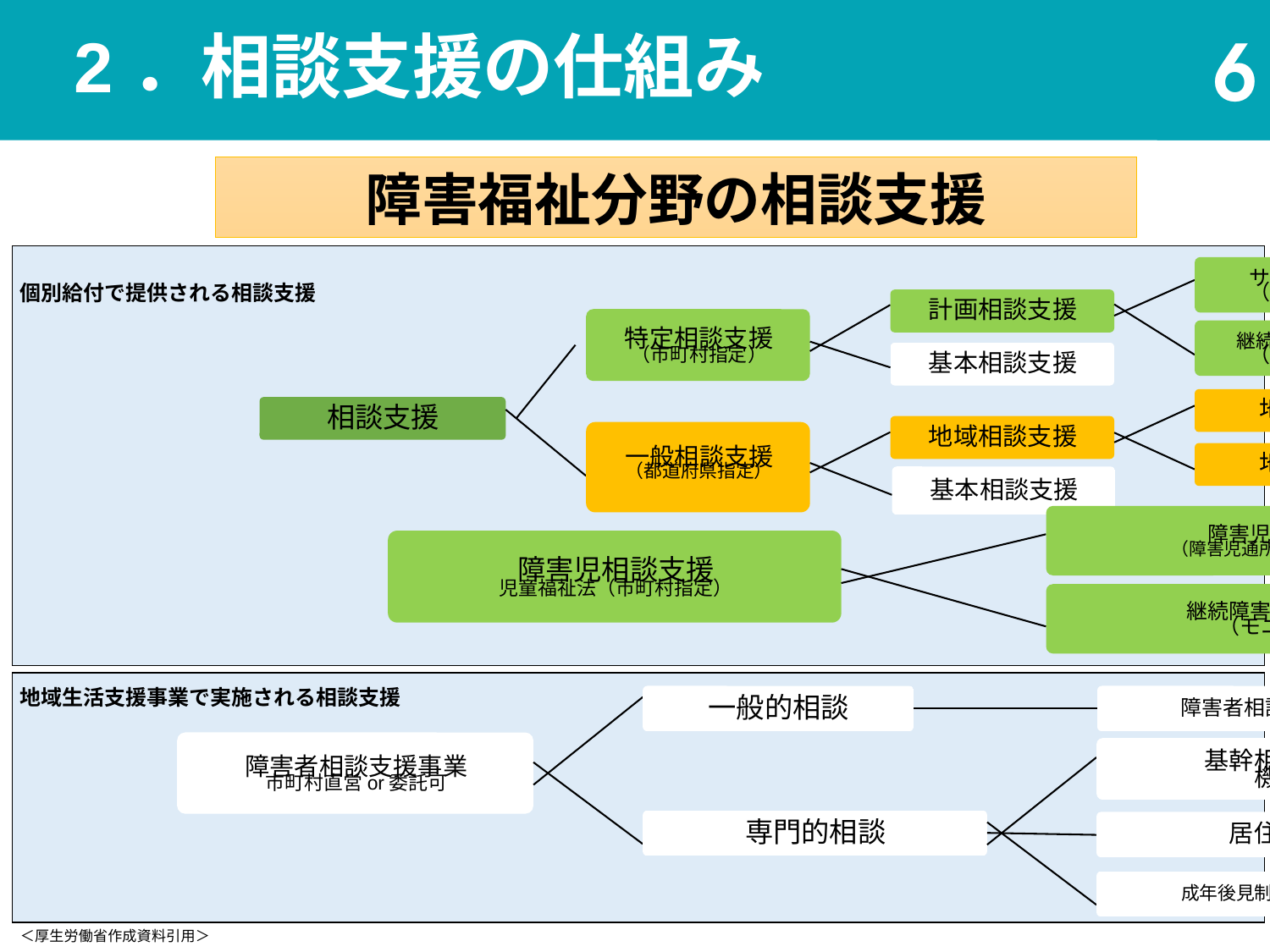

6
# 2．相談支援の仕組み
障害福祉分野の相談支援

相談支援

特定相談支援
（市町村指定）

計画相談支援

サービス利用支援
（利用計画作成）

継続サービス利用支援
（モニタリング）

基本相談支援

一般相談支援
（都道府県指定）

地域相談支援

地域移行支援

地域定着支援

基本相談支援
個別給付で提供される相談支援
障害児相談支援
児童福祉法（市町村指定）

障害児支援利用援助
（障害児通所支援利用計画作成）

継続障害児支援利用援助
（モニタリング）

地域生活支援事業で実施される相談支援
障害者相談支援事業
市町村直営or委託可

一般的相談

障害者相談支援事業（必須）

専門的相談

基幹相談支援センター
機能強化事業

居住サポート事業

成年後見制度利用支援事業（必須）
＜厚生労働省作成資料引用＞